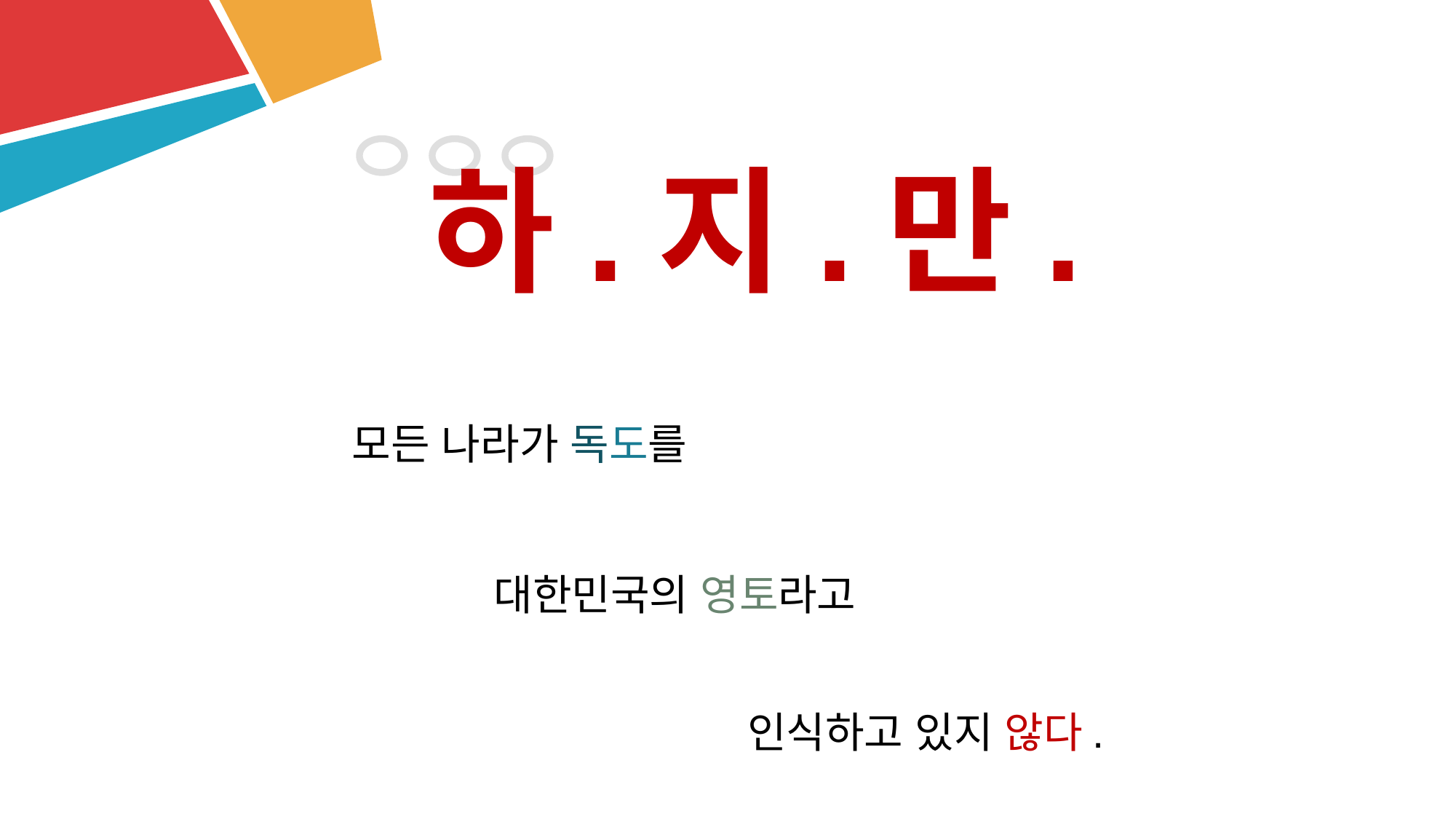

# 하.지.만.
모든 나라가 독도를
대한민국의 영토라고
인식하고 있지 않다.